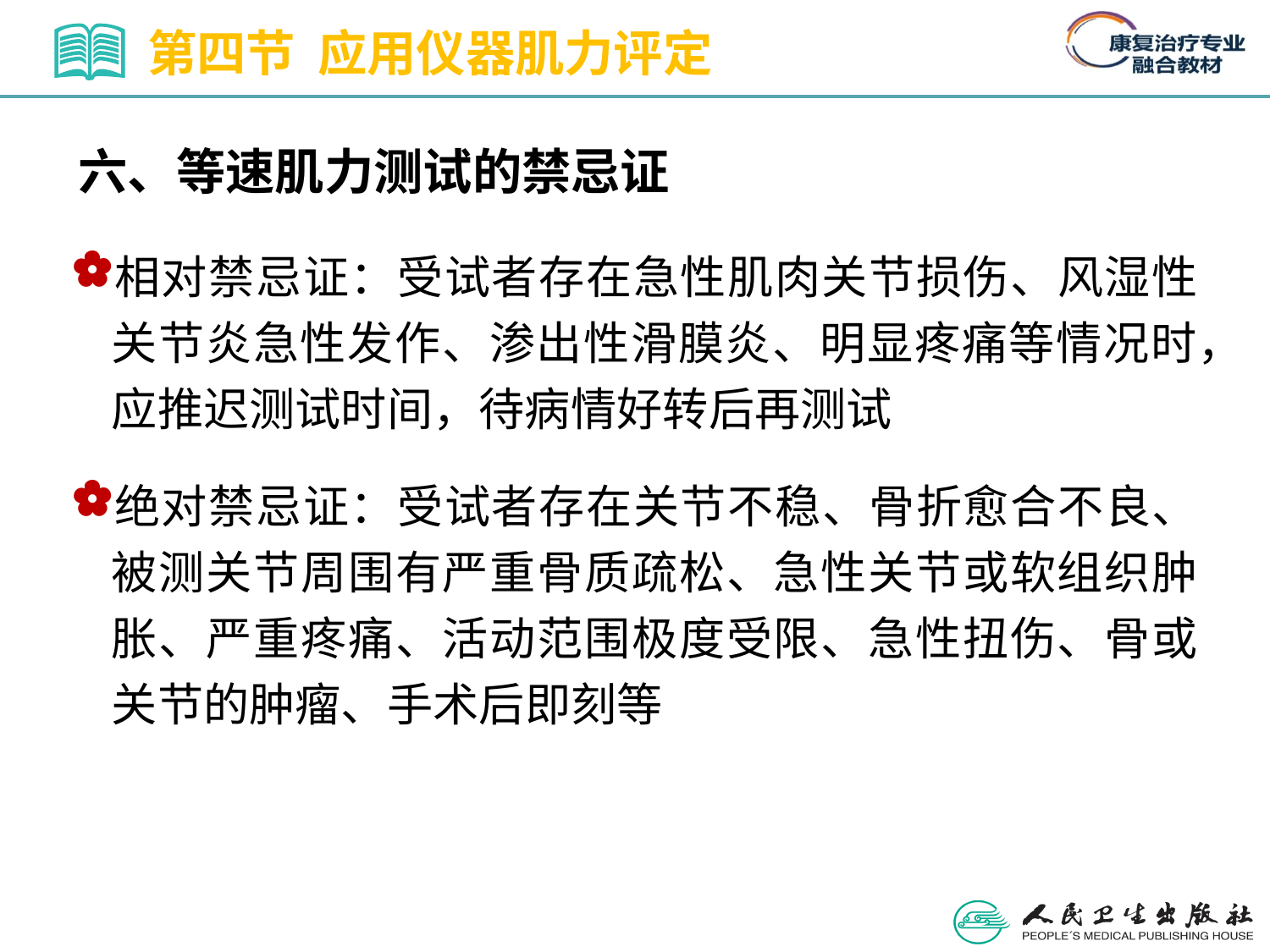

第四节  应用仪器肌力评定
六、等速肌力测试的禁忌证
相对禁忌证：受试者存在急性肌肉关节损伤、风湿性关节炎急性发作、渗出性滑膜炎、明显疼痛等情况时，应推迟测试时间，待病情好转后再测试
绝对禁忌证：受试者存在关节不稳、骨折愈合不良、被测关节周围有严重骨质疏松、急性关节或软组织肿胀、严重疼痛、活动范围极度受限、急性扭伤、骨或关节的肿瘤、手术后即刻等